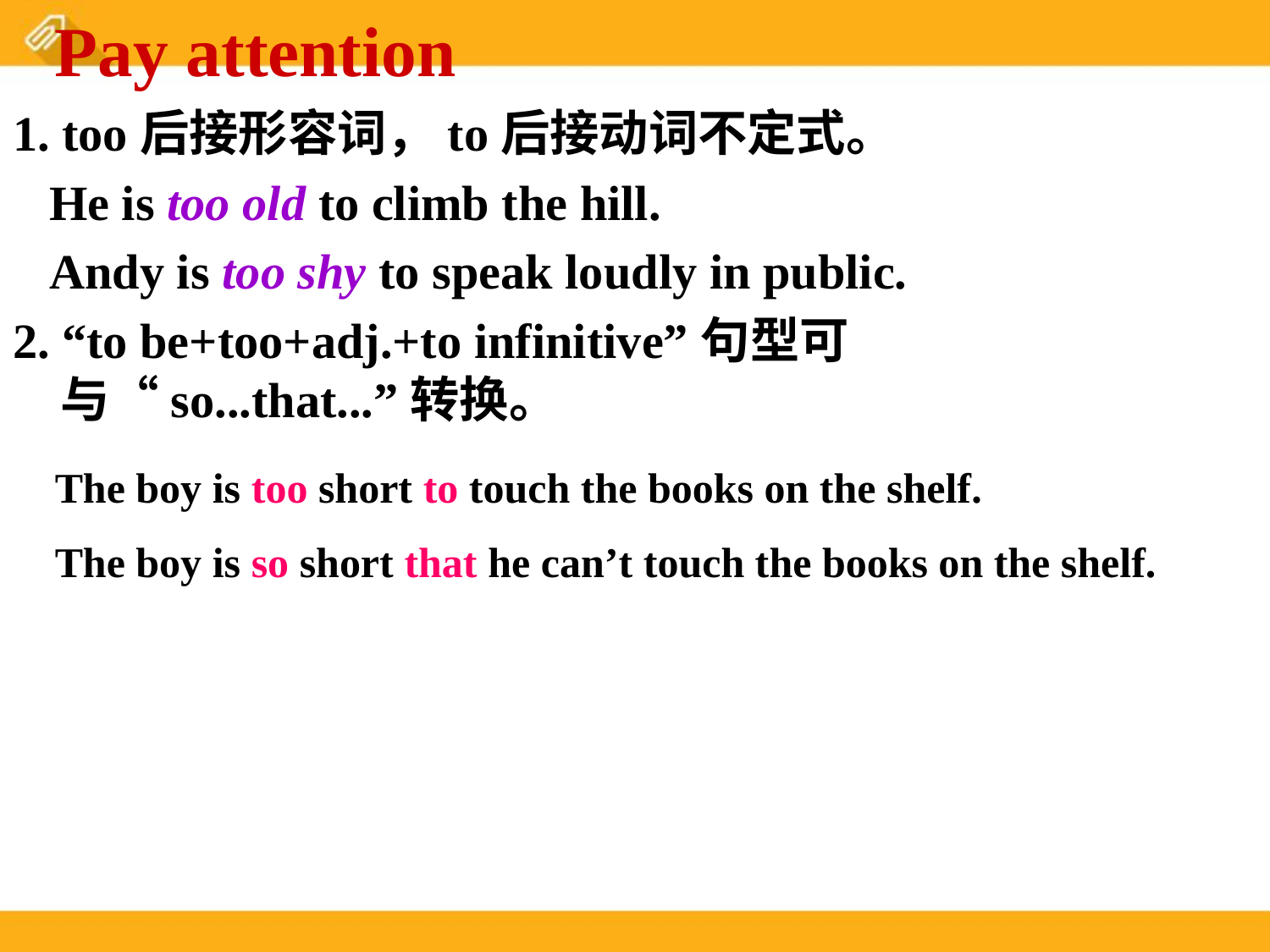

Pay attention
1. too后接形容词，to后接动词不定式。
   He is too old to climb the hill.
   Andy is too shy to speak loudly in public.
2. “to be+too+adj.+to infinitive”句型可与“so...that...”转换。

The boy is too short to touch the books on the shelf.
The boy is so short that he can’t touch the books on the shelf.